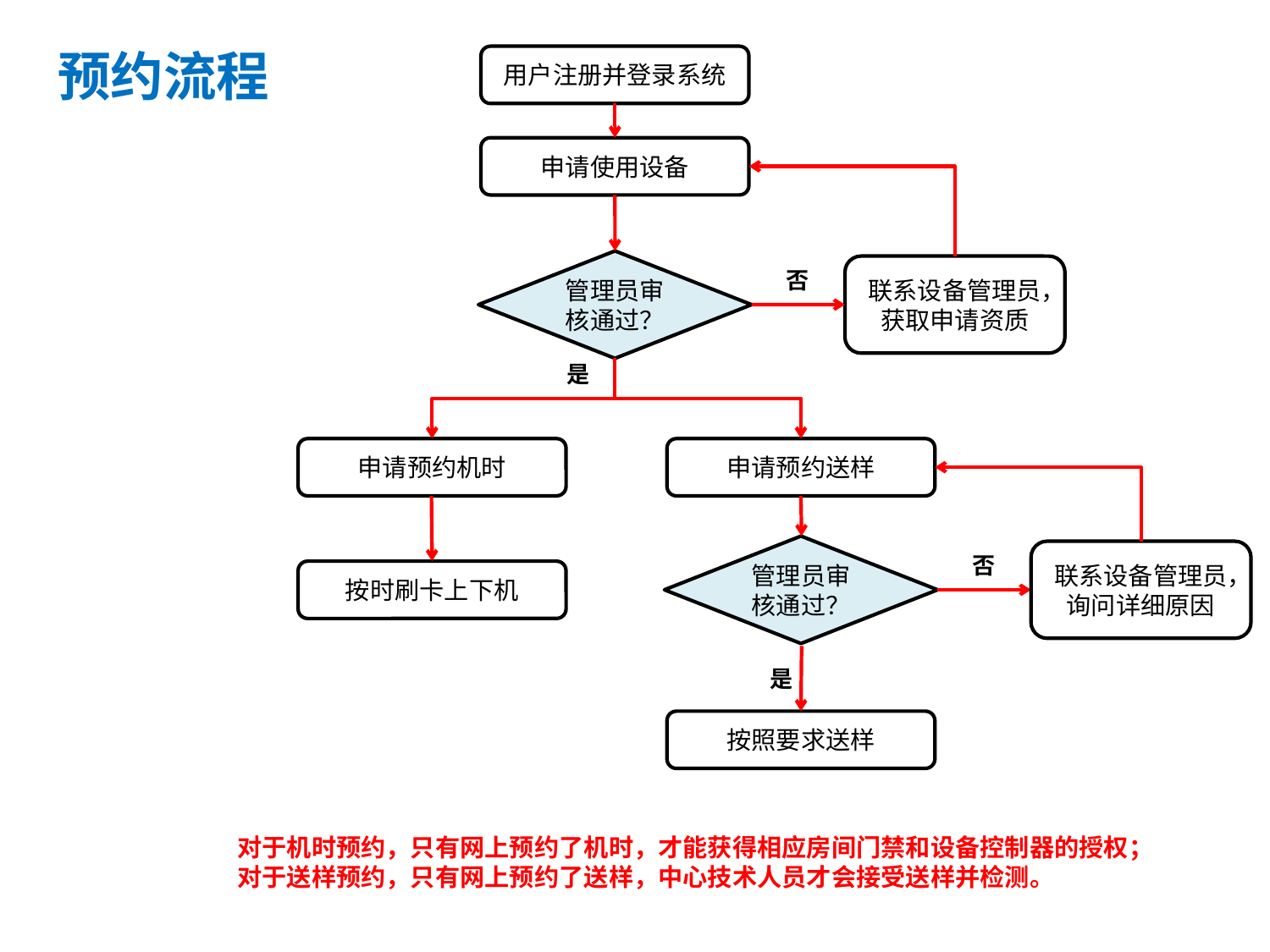

# 预约流程
用户注册并登录系统
申请使用设备
管理员审核通过？
联系设备管理员，获取申请资质
否
是
申请预约机时
申请预约送样
管理员审核通过？
联系设备管理员，询问详细原因
否
按时刷卡上下机
是
按照要求送样
对于机时预约，只有网上预约了机时，才能获得相应房间门禁和设备控制器的授权；
对于送样预约，只有网上预约了送样，中心技术人员才会接受送样并检测。